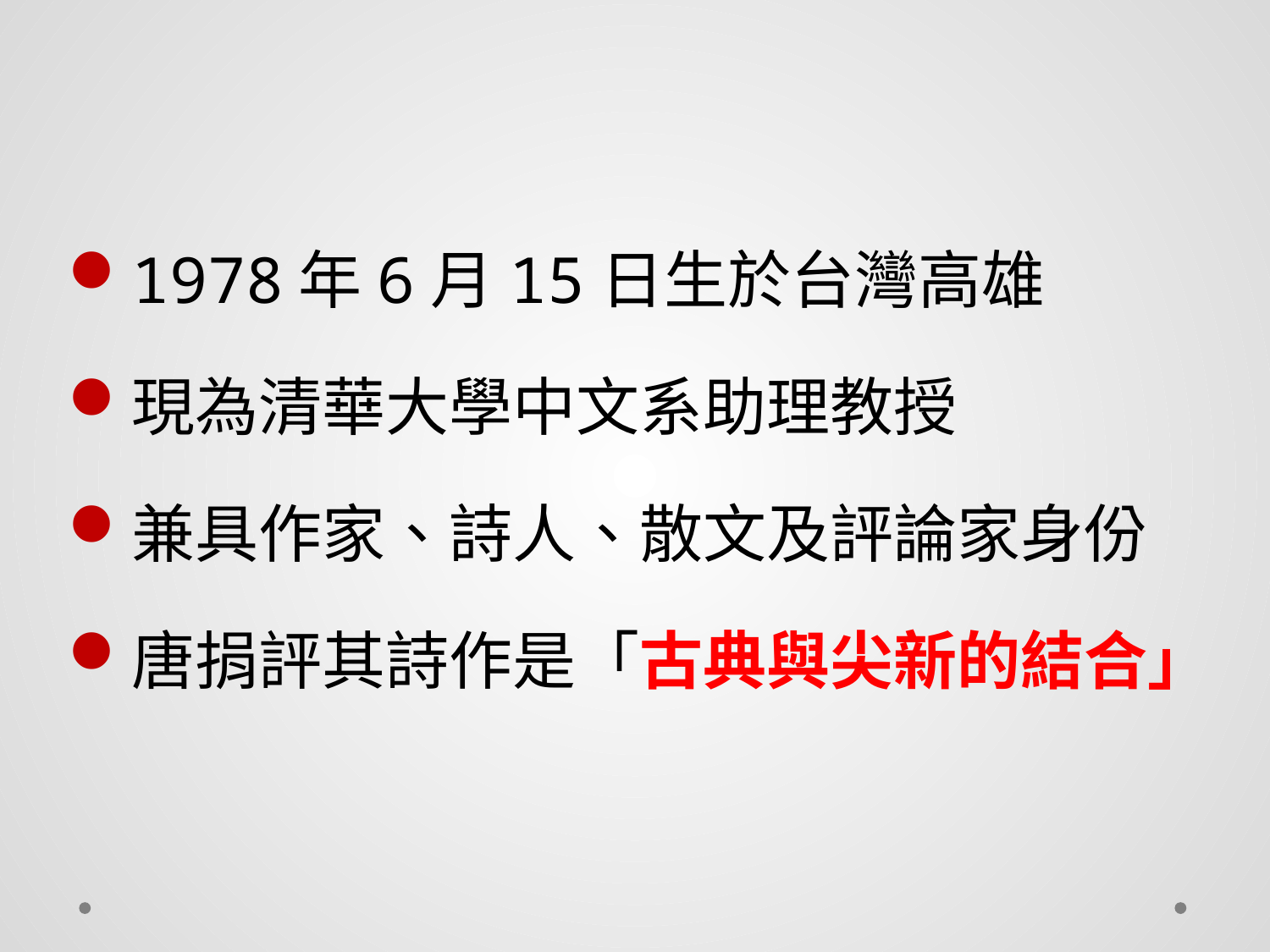

1978年6月15日生於台灣高雄
現為清華大學中文系助理教授
兼具作家、詩人、散文及評論家身份
唐捐評其詩作是「古典與尖新的結合」